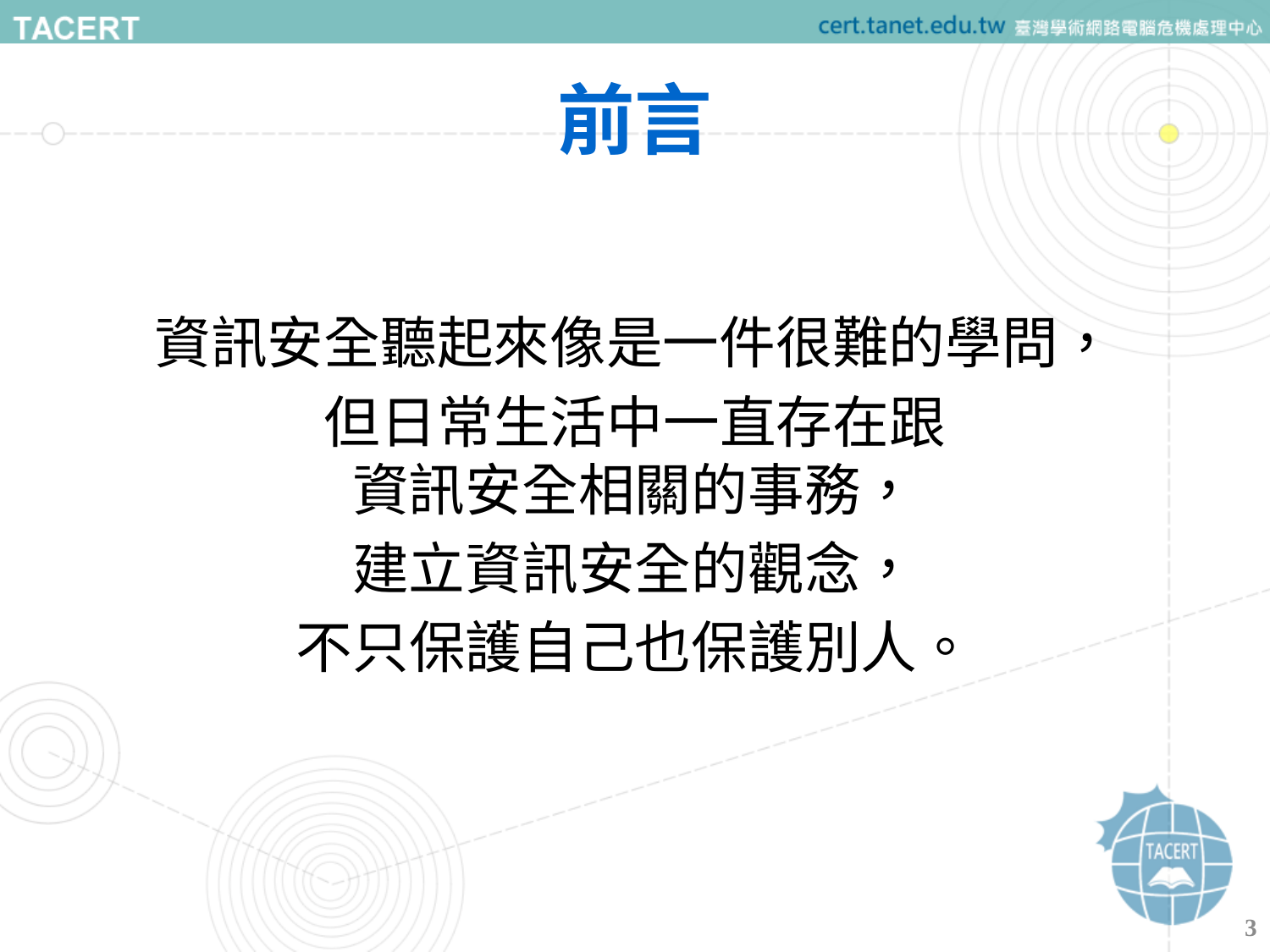

# 前言

資訊安全聽起來像是一件很難的學問，
但日常生活中一直存在跟
資訊安全相關的事務，
建立資訊安全的觀念，
不只保護自己也保護別人。
3